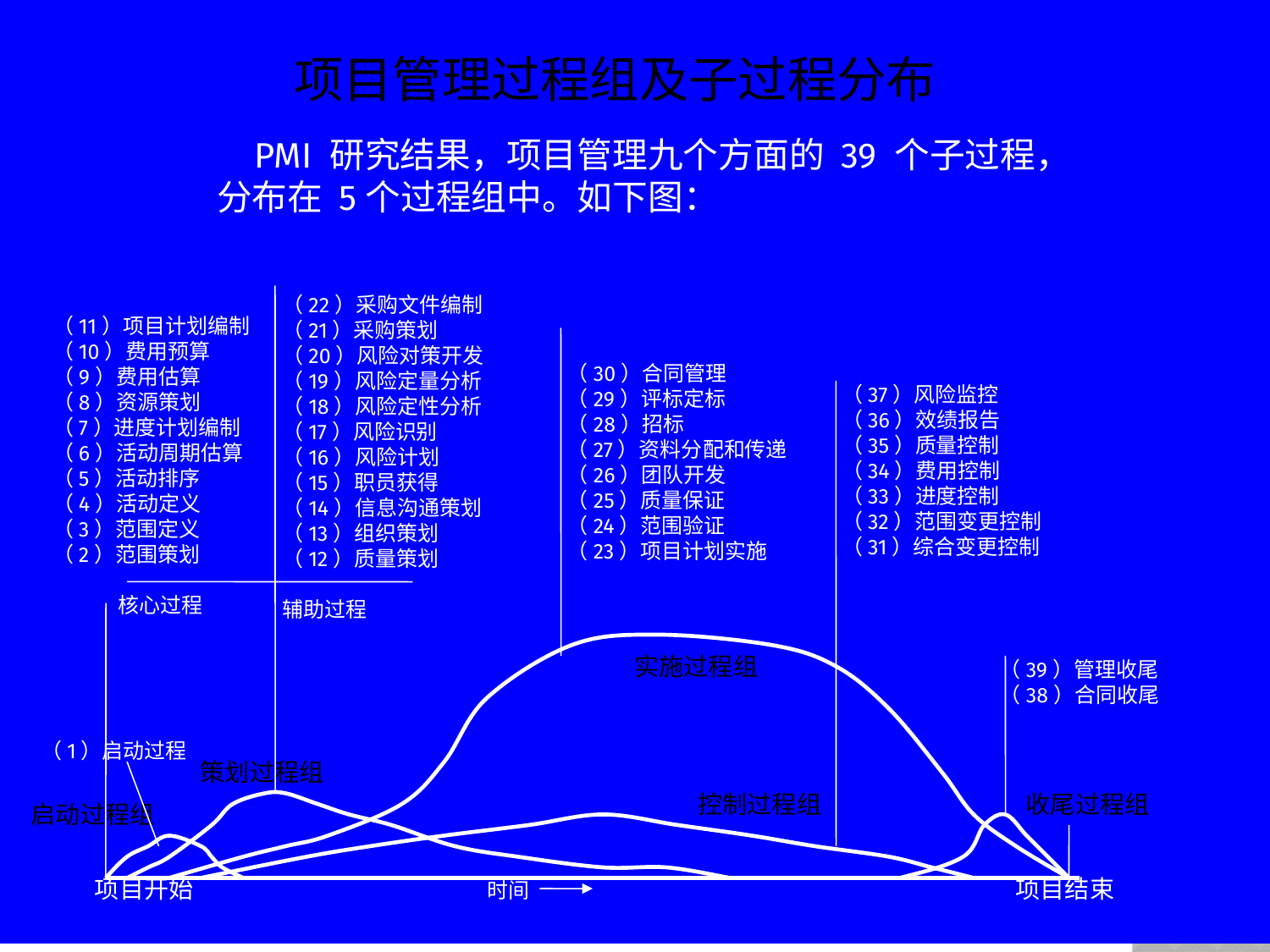

项目管理过程组及子过程分布

                          PMI 研究结果，项目管理九个方面的 39 个子过程，
                         分布在 5个过程组中。如下图：

（22）采购文件编制
（21）采购策划
（20）风险对策开发
（19）风险定量分析
（18）风险定性分析
（17）风险识别
（16）风险计划
（15）职员获得
（14）信息沟通策划
（13）组织策划
（12）质量策划

辅助过程

（11）项目计划编制
（10）费用预算
（9）费用估算
（8）资源策划
（7）进度计划编制
（6）活动周期估算
（5）活动排序
（4）活动定义
（3）范围定义
（2）范围策划

             核心过程

（30）合同管理
（29）评标定标
（28）招标
（27）资料分配和传递
（26）团队开发
（25）质量保证
（24）范围验证
（23）项目计划实施
（37）风险监控
（36）效绩报告
（35）质量控制
（34）费用控制
（33）进度控制
（32）范围变更控制
（31）综合变更控制

实施过程组
（39）管理收尾
（38）合同收尾

（1）启动过程
策划过程组

控制过程组
收尾过程组

启动过程组

项目开始
项目结束
时间